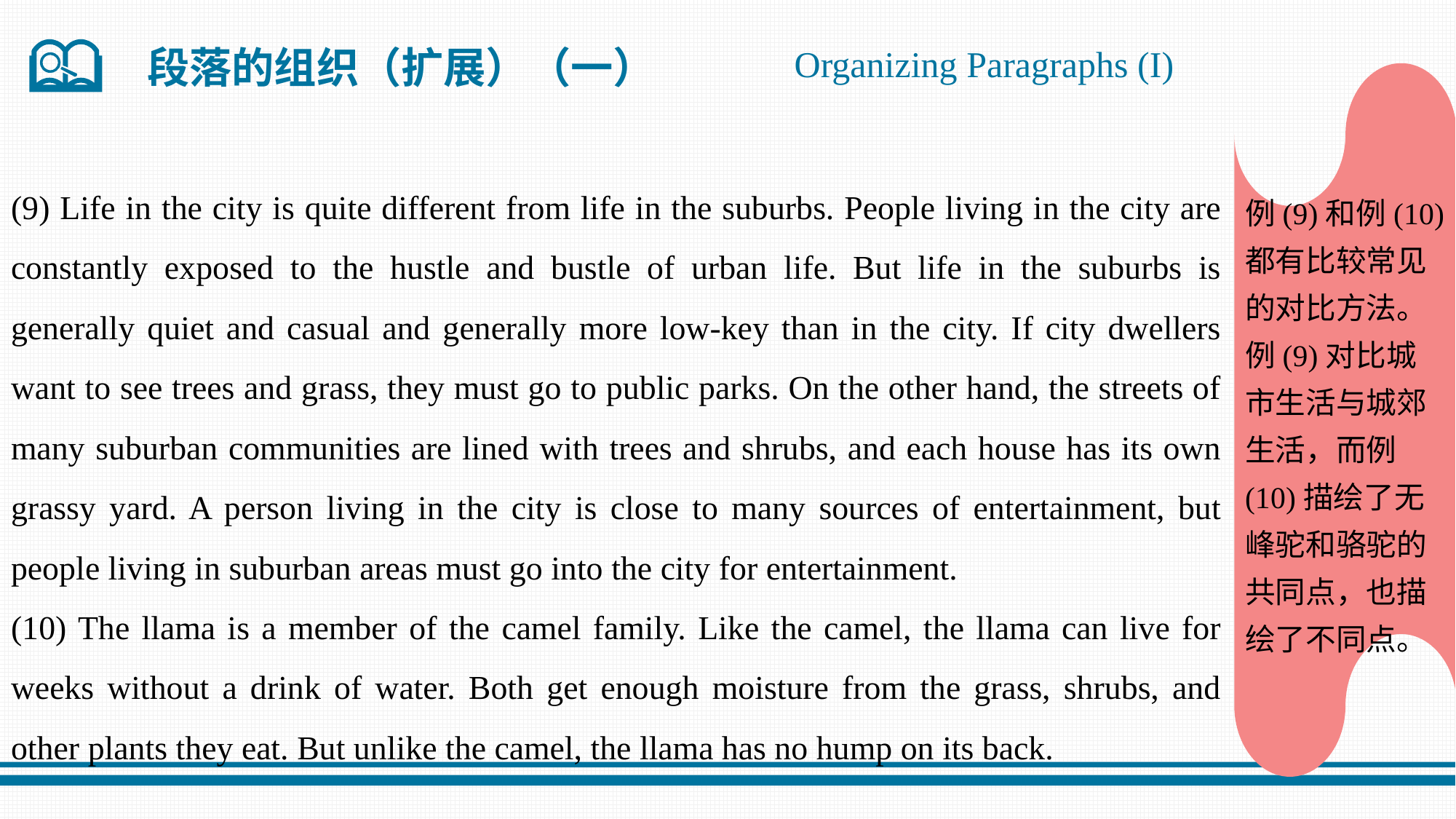

Organizing Paragraphs (I)
段落的组织（扩展）（一）
例(9)和例(10)都有比较常见的对比方法。例(9)对比城市生活与城郊生活，而例(10)描绘了无峰驼和骆驼的共同点，也描绘了不同点。
(9) Life in the city is quite different from life in the suburbs. People living in the city are constantly exposed to the hustle and bustle of urban life. But life in the suburbs is generally quiet and casual and generally more low-key than in the city. If city dwellers want to see trees and grass, they must go to public parks. On the other hand, the streets of many suburban communities are lined with trees and shrubs, and each house has its own grassy yard. A person living in the city is close to many sources of entertainment, but people living in suburban areas must go into the city for entertainment.
(10) The llama is a member of the camel family. Like the camel, the llama can live for weeks without a drink of water. Both get enough moisture from the grass, shrubs, and other plants they eat. But unlike the camel, the llama has no hump on its back.